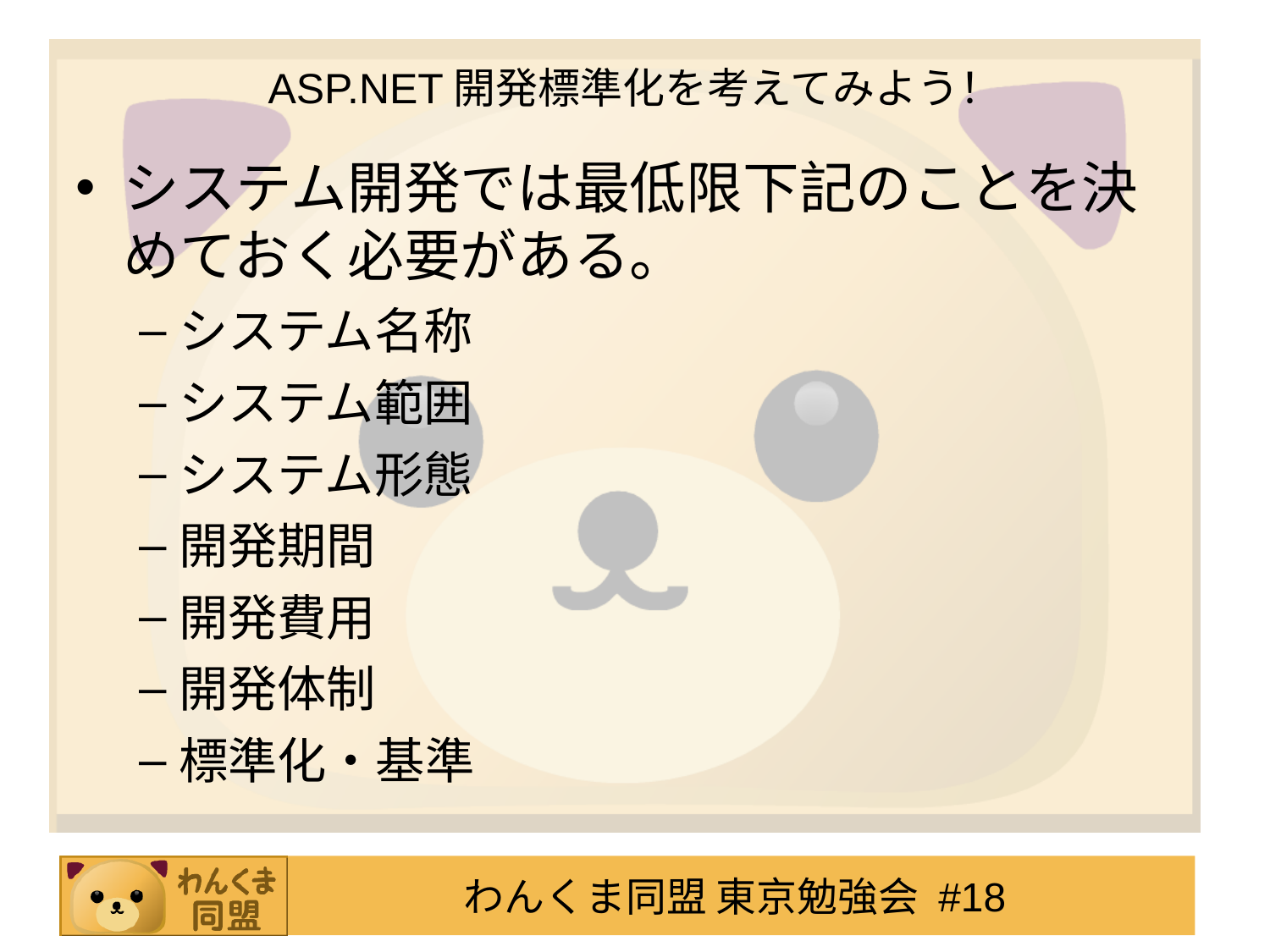

ASP.NET開発標準化を考えてみよう！
システム開発では最低限下記のことを決めておく必要がある。
システム名称
システム範囲
システム形態
開発期間
開発費用
開発体制
標準化・基準